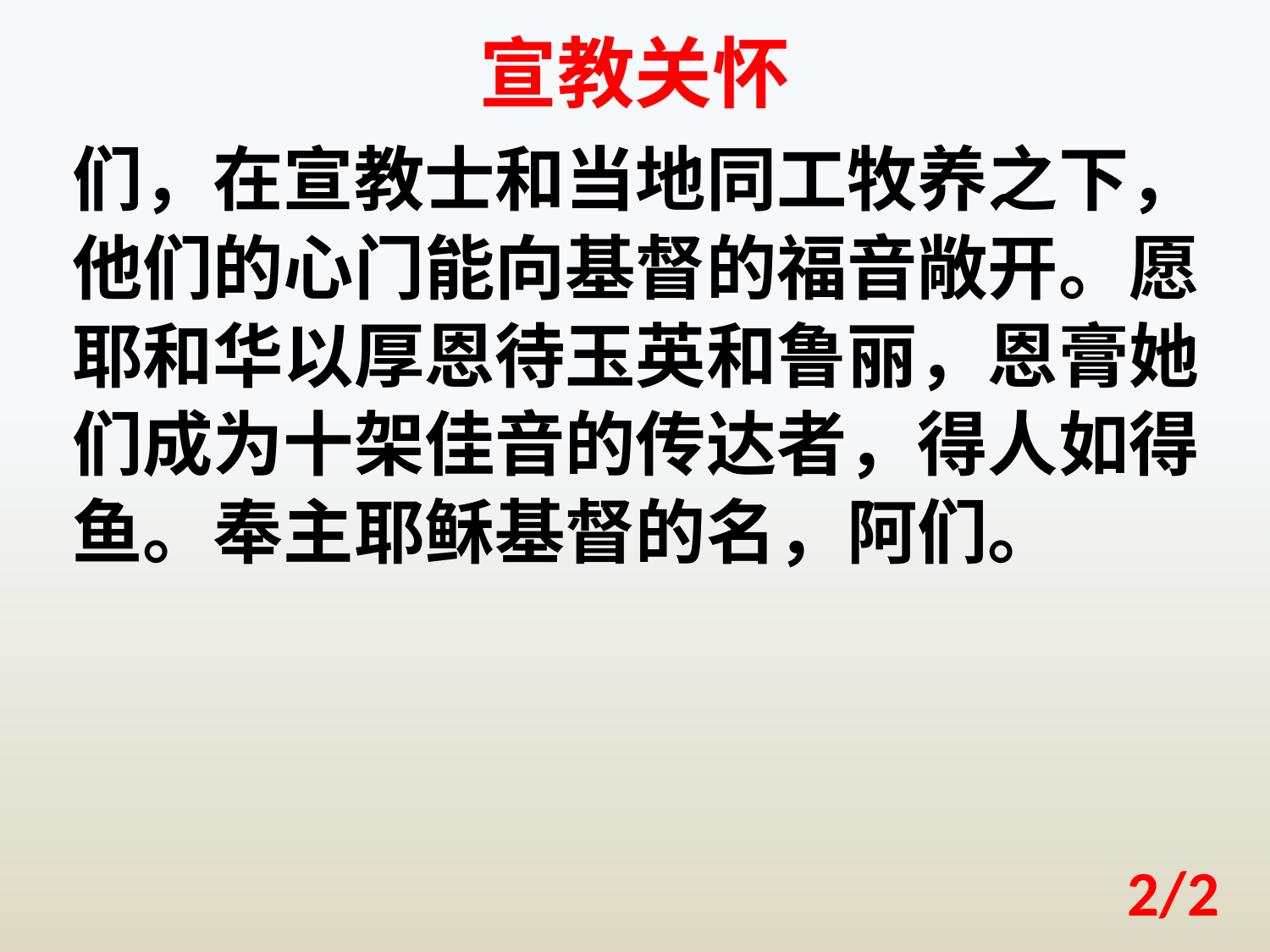

宣教关怀
们，在宣教士和当地同工牧养之下，他们的心门能向基督的福音敞开。愿耶和华以厚恩待玉英和鲁丽，恩膏她们成为十架佳音的传达者，得人如得鱼。奉主耶稣基督的名，阿们。
2/2